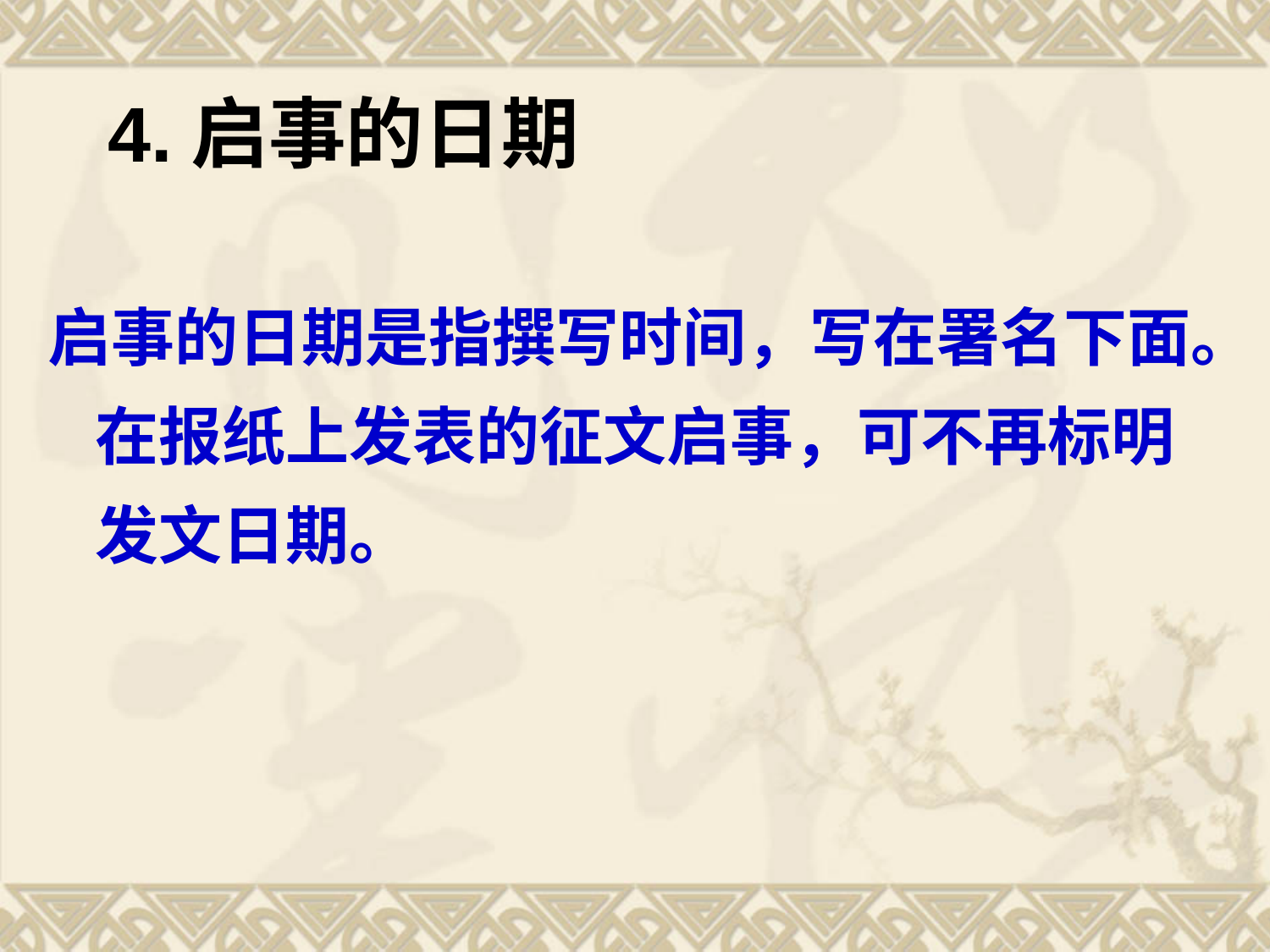

# 4.启事的日期

启事的日期是指撰写时间，写在署名下面。在报纸上发表的征文启事，可不再标明发文日期。